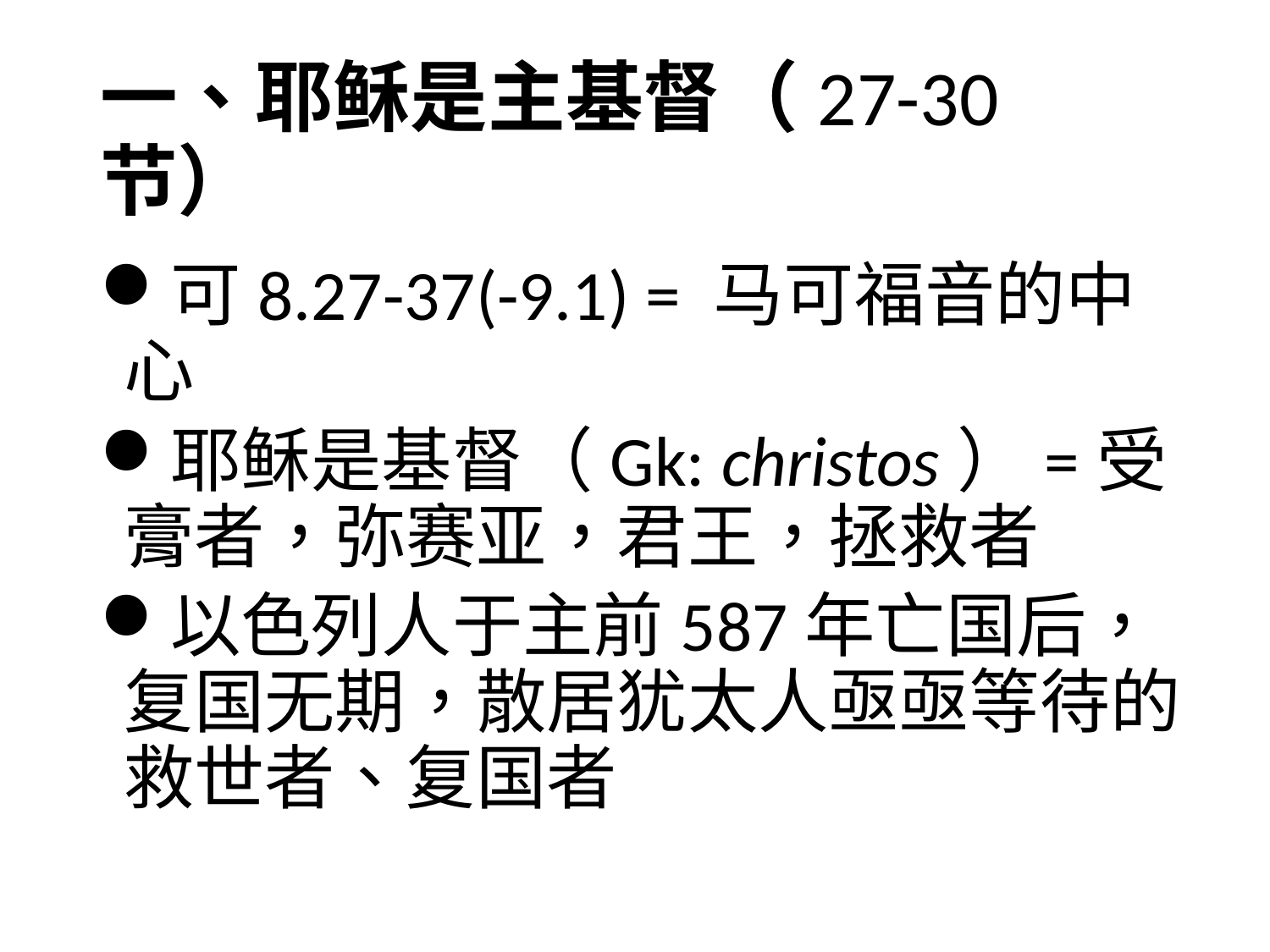

# 一、耶稣是主基督（27-30节）
可8.27-37(-9.1) = 马可福音的中心
耶稣是基督（Gk: christos）=受膏者，弥赛亚，君王，拯救者
以色列人于主前587年亡国后，复国无期，散居犹太人亟亟等待的救世者、复国者